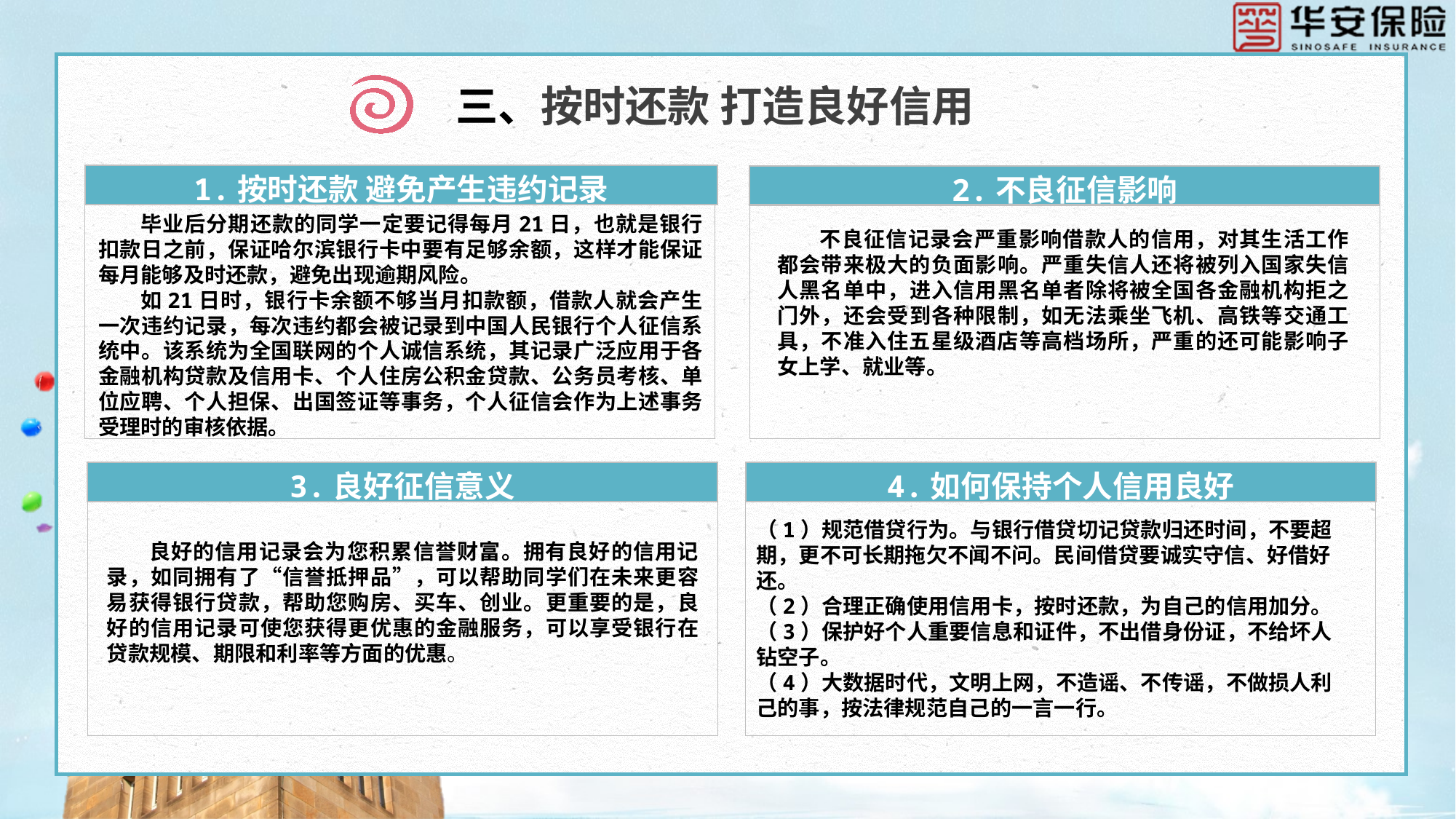

三、按时还款 打造良好信用

1.按时还款 避免产生违约记录

毕业后分期还款的同学一定要记得每月21日，也就是银行扣款日之前，保证哈尔滨银行卡中要有足够余额，这样才能保证每月能够及时还款，避免出现逾期风险。
如21日时，银行卡余额不够当月扣款额，借款人就会产生一次违约记录，每次违约都会被记录到中国人民银行个人征信系统中。该系统为全国联网的个人诚信系统，其记录广泛应用于各金融机构贷款及信用卡、个人住房公积金贷款、公务员考核、单位应聘、个人担保、出国签证等事务，个人征信会作为上述事务受理时的审核依据。

2.不良征信影响

不良征信记录会严重影响借款人的信用，对其生活工作都会带来极大的负面影响。严重失信人还将被列入国家失信人黑名单中，进入信用黑名单者除将被全国各金融机构拒之门外，还会受到各种限制，如无法乘坐飞机、高铁等交通工具，不准入住五星级酒店等高档场所，严重的还可能影响子女上学、就业等。
3.良好征信意义

良好的信用记录会为您积累信誉财富。拥有良好的信用记录，如同拥有了“信誉抵押品”，可以帮助同学们在未来更容易获得银行贷款，帮助您购房、买车、创业。更重要的是，良好的信用记录可使您获得更优惠的金融服务，可以享受银行在贷款规模、期限和利率等方面的优惠。
4.如何保持个人信用良好

（1）规范借贷行为。与银行借贷切记贷款归还时间，不要超期，更不可长期拖欠不闻不问。民间借贷要诚实守信、好借好还。
（2）合理正确使用信用卡，按时还款，为自己的信用加分。
（3）保护好个人重要信息和证件，不出借身份证，不给坏人钻空子。
（4）大数据时代，文明上网，不造谣、不传谣，不做损人利己的事，按法律规范自己的一言一行。